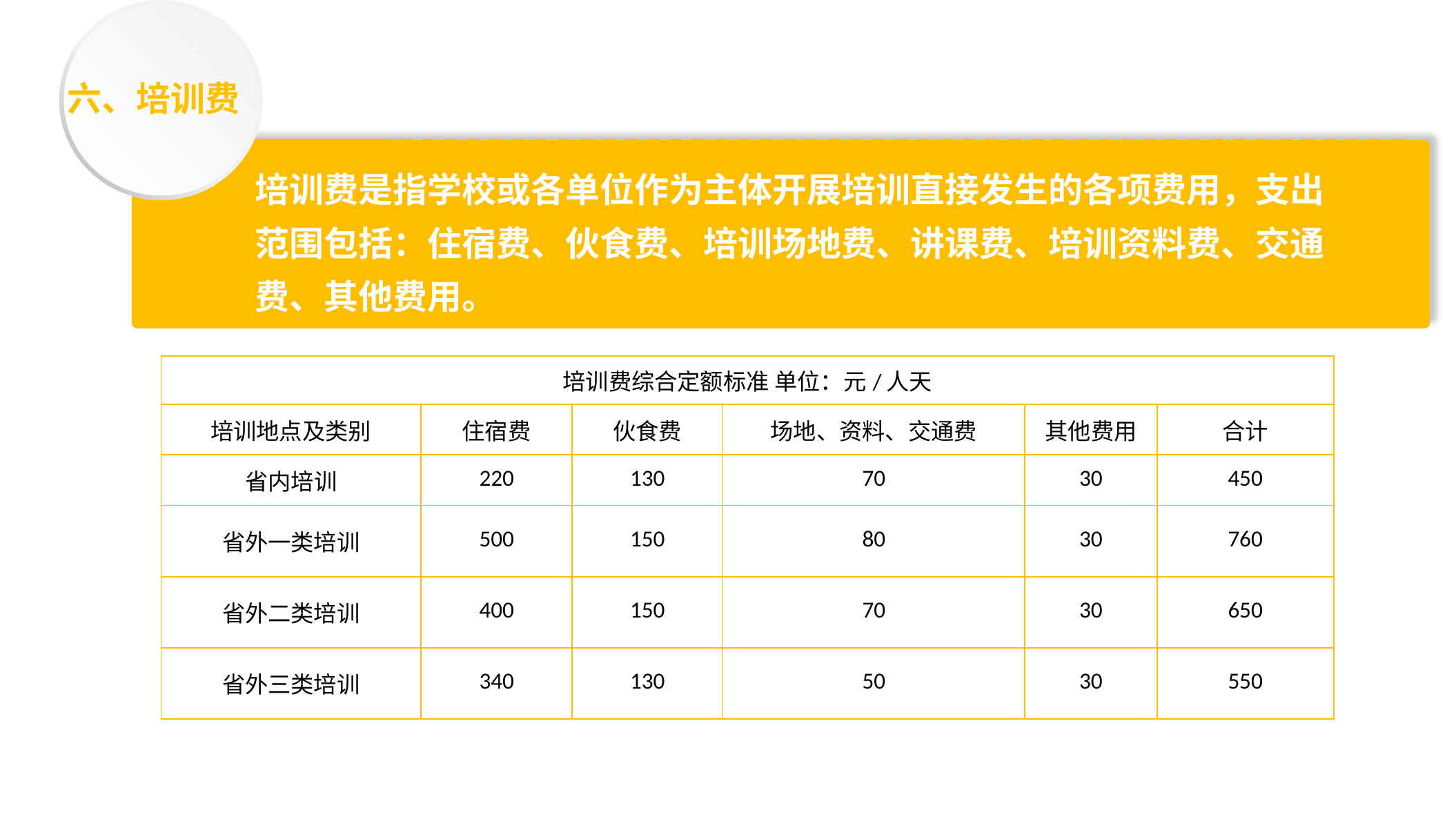

六、培训费

培训费是指学校或各单位作为主体开展培训直接发生的各项费用，支出范围包括：住宿费、伙食费、培训场地费、讲课费、培训资料费、交通费、其他费用。
| 培训费综合定额标准 单位：元/人天 |  |  |  |  |  |
| --- | --- | --- | --- | --- | --- |
| 培训地点及类别 | 住宿费 | 伙食费 | 场地、资料、交通费 | 其他费用 | 合计 |
| 省内培训 | 220 | 130 | 70 | 30 | 450 |
| 省外一类培训 | 500 | 150 | 80 | 30 | 760 |
| 省外二类培训 | 400 | 150 | 70 | 30 | 650 |
| 省外三类培训 | 340 | 130 | 50 | 30 | 550 |